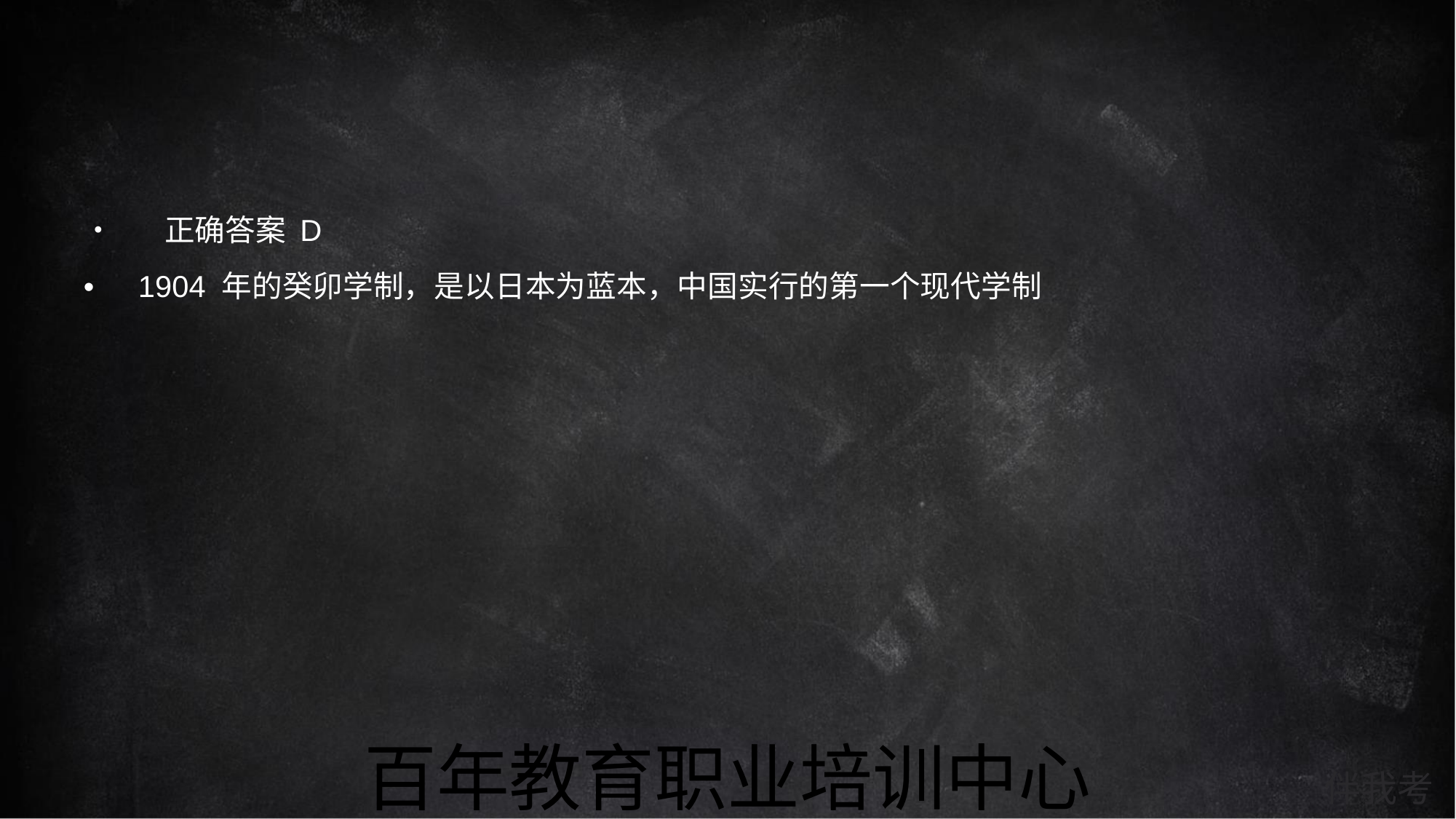

• 正确答案 D
• 1904 年的癸卯学制，是以日本为蓝本，中国实行的第一个现代学制
百年教育职业培训中心
伴我考